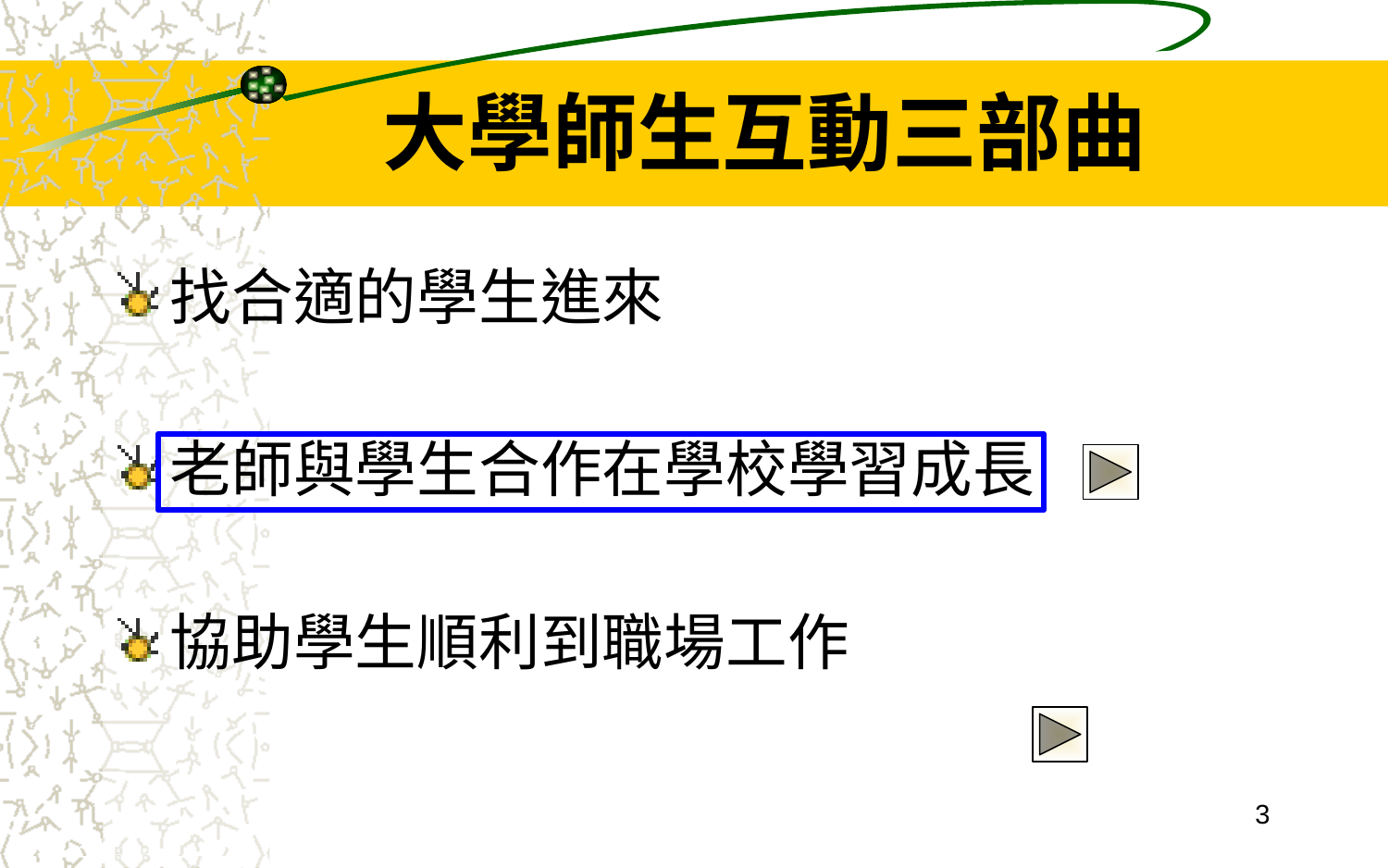

# 大學師生互動三部曲
找合適的學生進來

老師與學生合作在學校學習成長

協助學生順利到職場工作

3